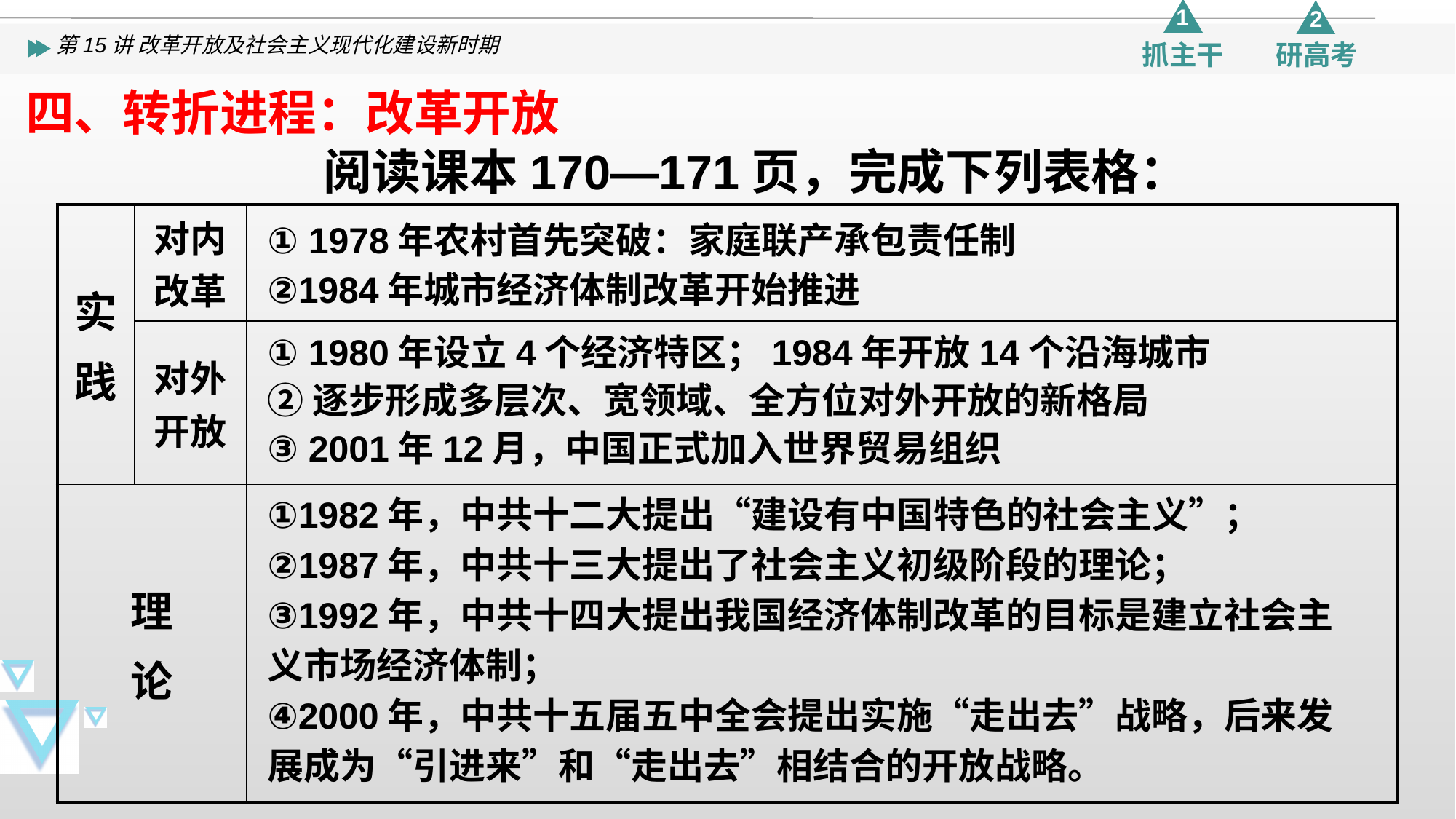

四、转折进程：改革开放
阅读课本170—171页，完成下列表格：
| 实 践 | 对内 改革 |  |
| --- | --- | --- |
|  | 对外 开放 |  |
| 理 论 |  |  |
① 1978年农村首先突破：家庭联产承包责任制
②1984年城市经济体制改革开始推进
① 1980年设立4个经济特区；1984年开放14个沿海城市
②逐步形成多层次、宽领域、全方位对外开放的新格局
③ 2001年12月，中国正式加入世界贸易组织
①1982年，中共十二大提出“建设有中国特色的社会主义”；
②1987年，中共十三大提出了社会主义初级阶段的理论；
③1992年，中共十四大提出我国经济体制改革的目标是建立社会主义市场经济体制；
④2000年，中共十五届五中全会提出实施“走出去”战略，后来发展成为“引进来”和“走出去”相结合的开放战略。